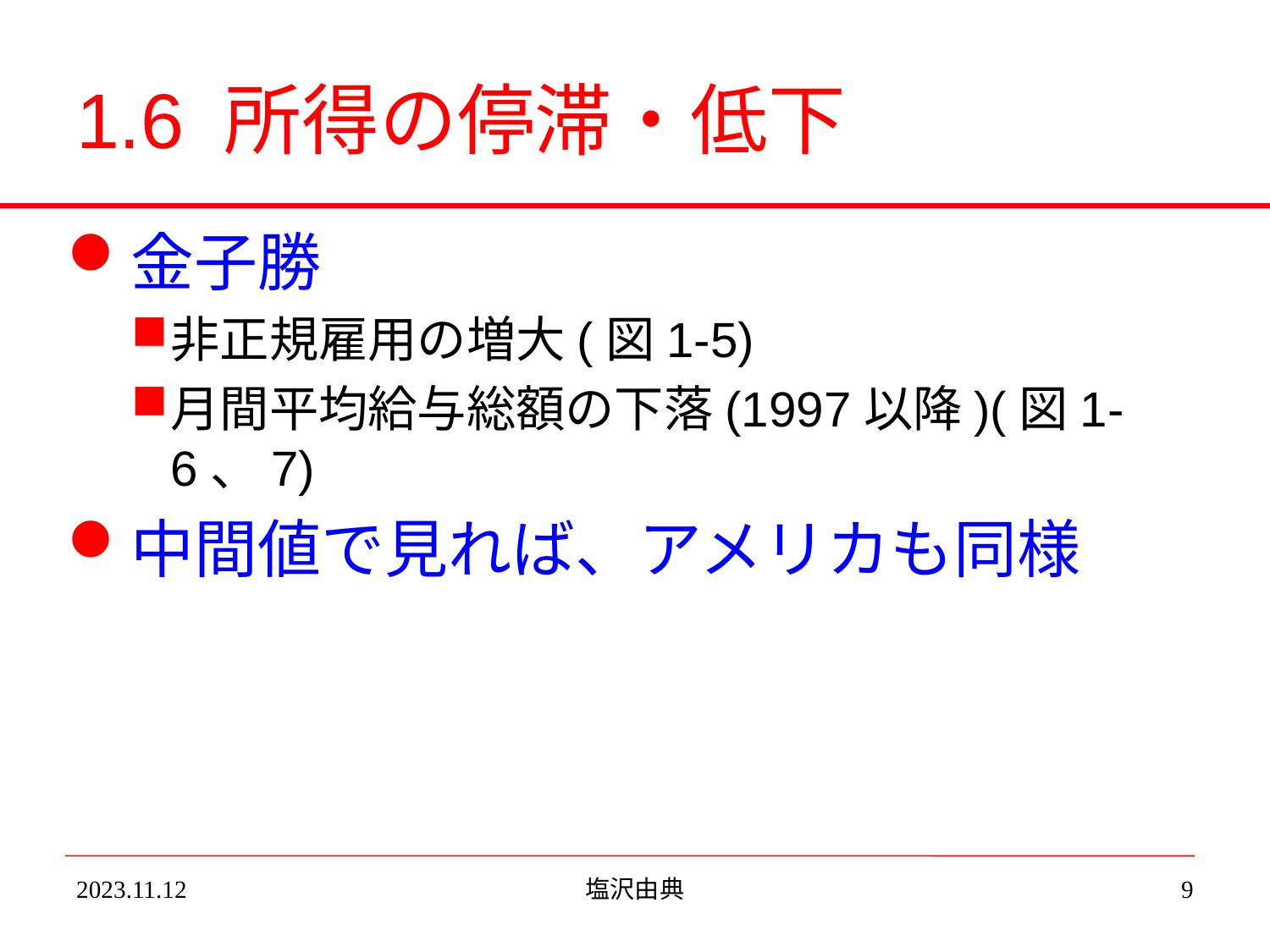

# 1.6 所得の停滞・低下
金子勝
非正規雇用の増大(図1-5)
月間平均給与総額の下落(1997以降)(図1-6、7)
中間値で見れば、アメリカも同様

2023.11.12
塩沢由典
9